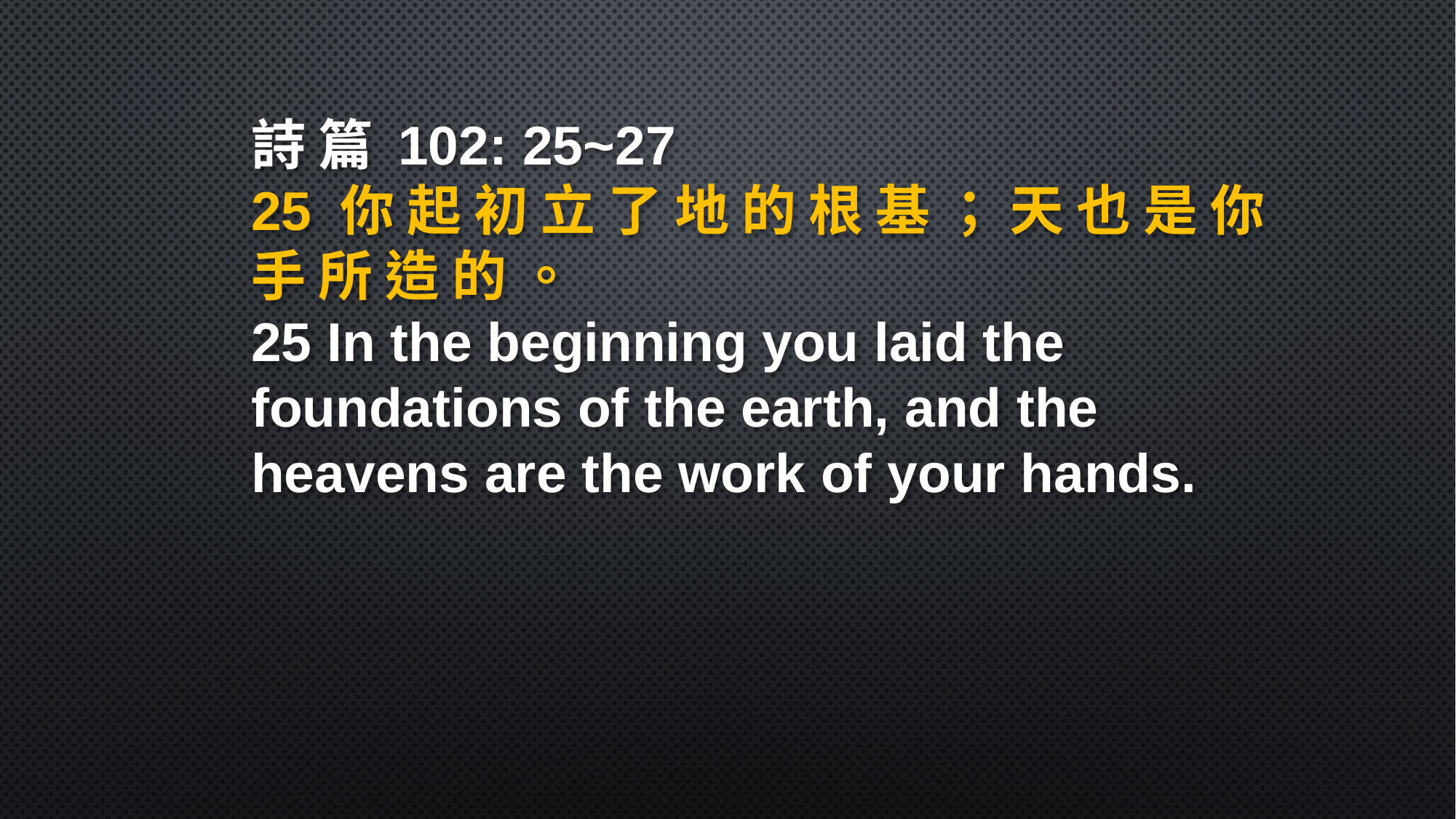

詩 篇 102: 25~27
25 你 起 初 立 了 地 的 根 基 ； 天 也 是 你 手 所 造 的 。
25 In the beginning you laid the foundations of the earth, and the heavens are the work of your hands.